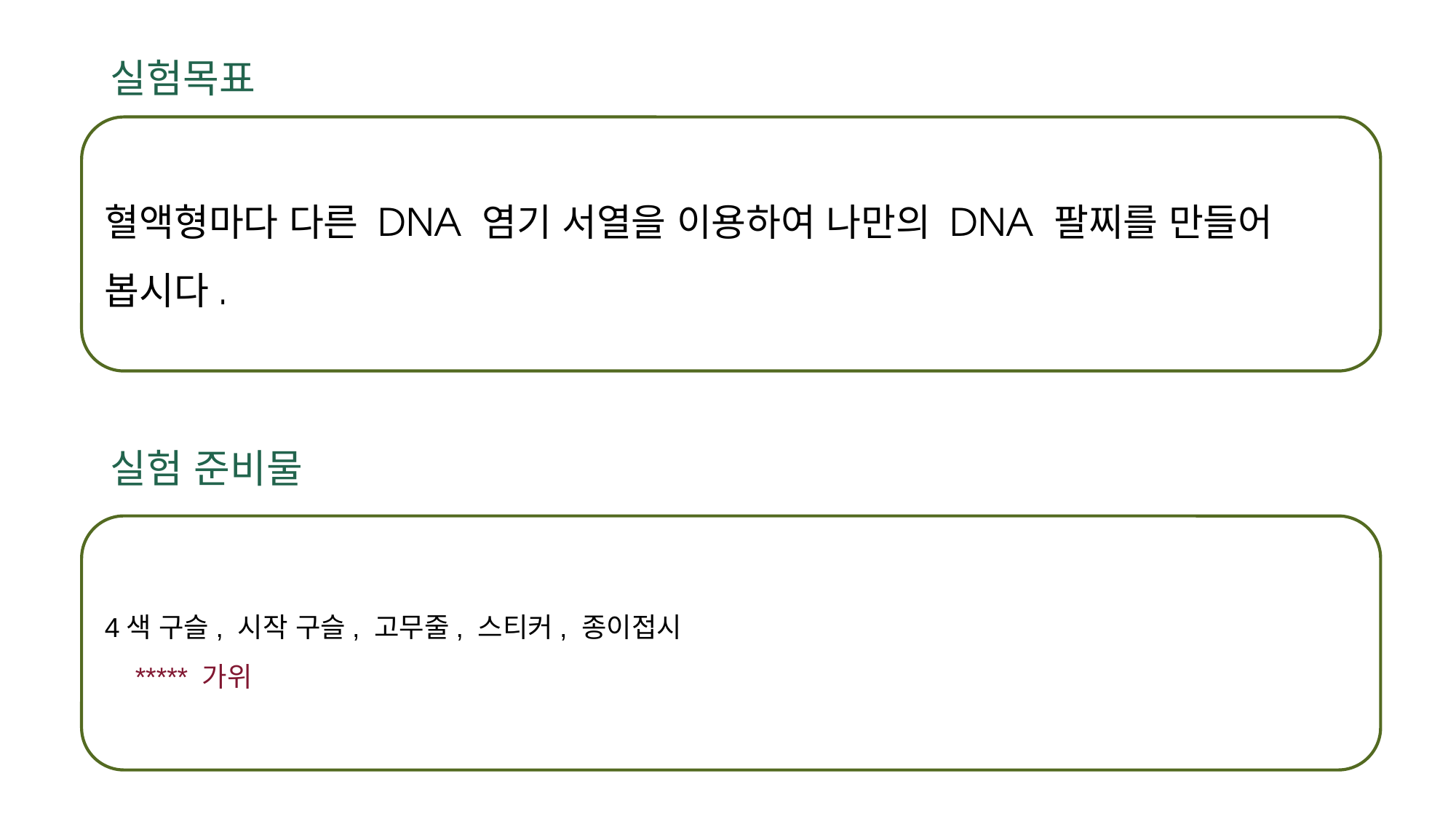

실험목표
혈액형마다 다른 DNA 염기 서열을 이용하여 나만의 DNA 팔찌를 만들어 봅시다.
실험 준비물
4색 구슬, 시작 구슬, 고무줄, 스티커, 종이접시
    ***** 가위